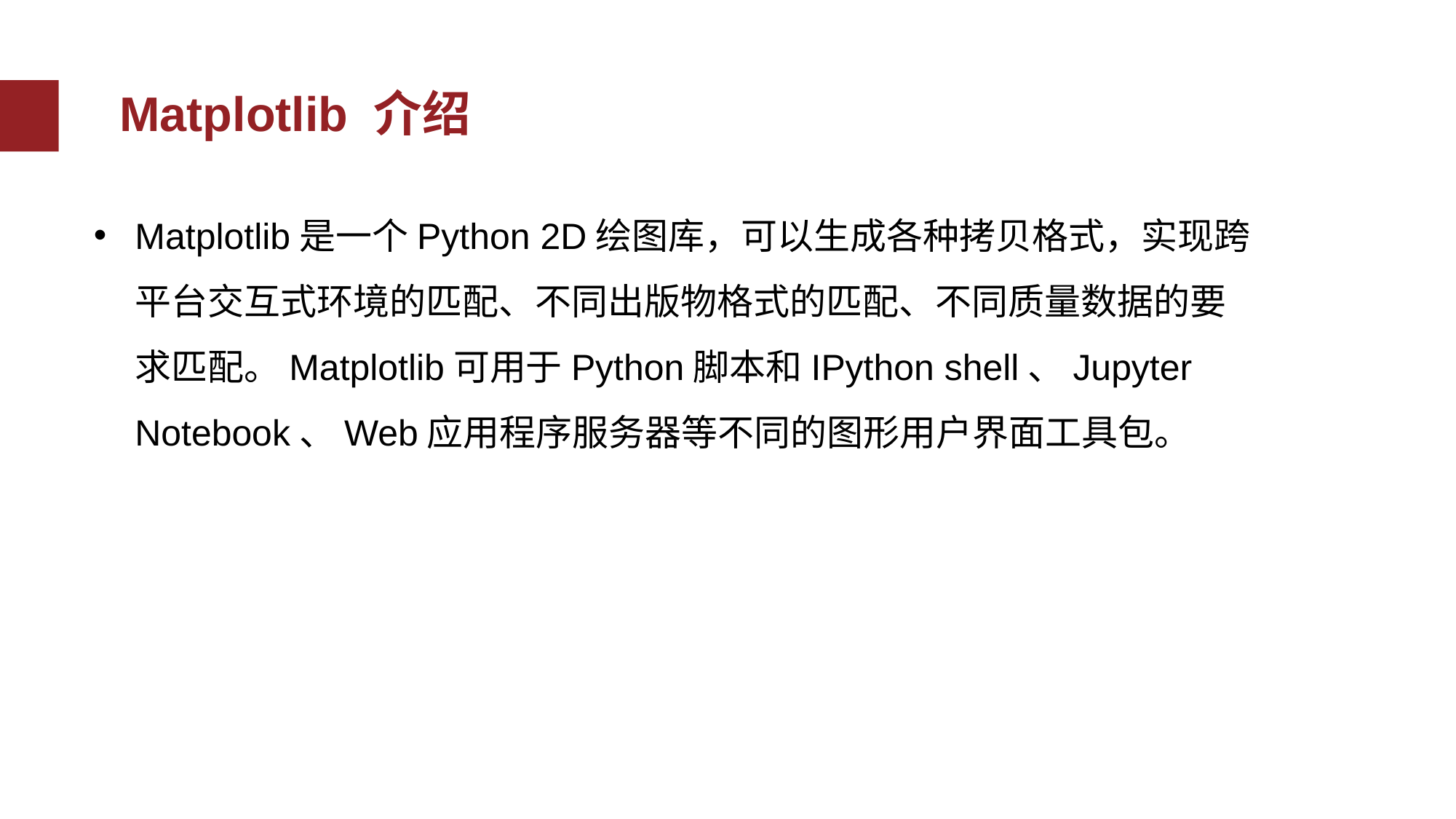

Matplotlib 介绍

Matplotlib是一个Python 2D绘图库，可以生成各种拷贝格式，实现跨平台交互式环境的匹配、不同出版物格式的匹配、不同质量数据的要求匹配。Matplotlib可用于Python脚本和IPython shell、Jupyter Notebook、Web应用程序服务器等不同的图形用户界面工具包。